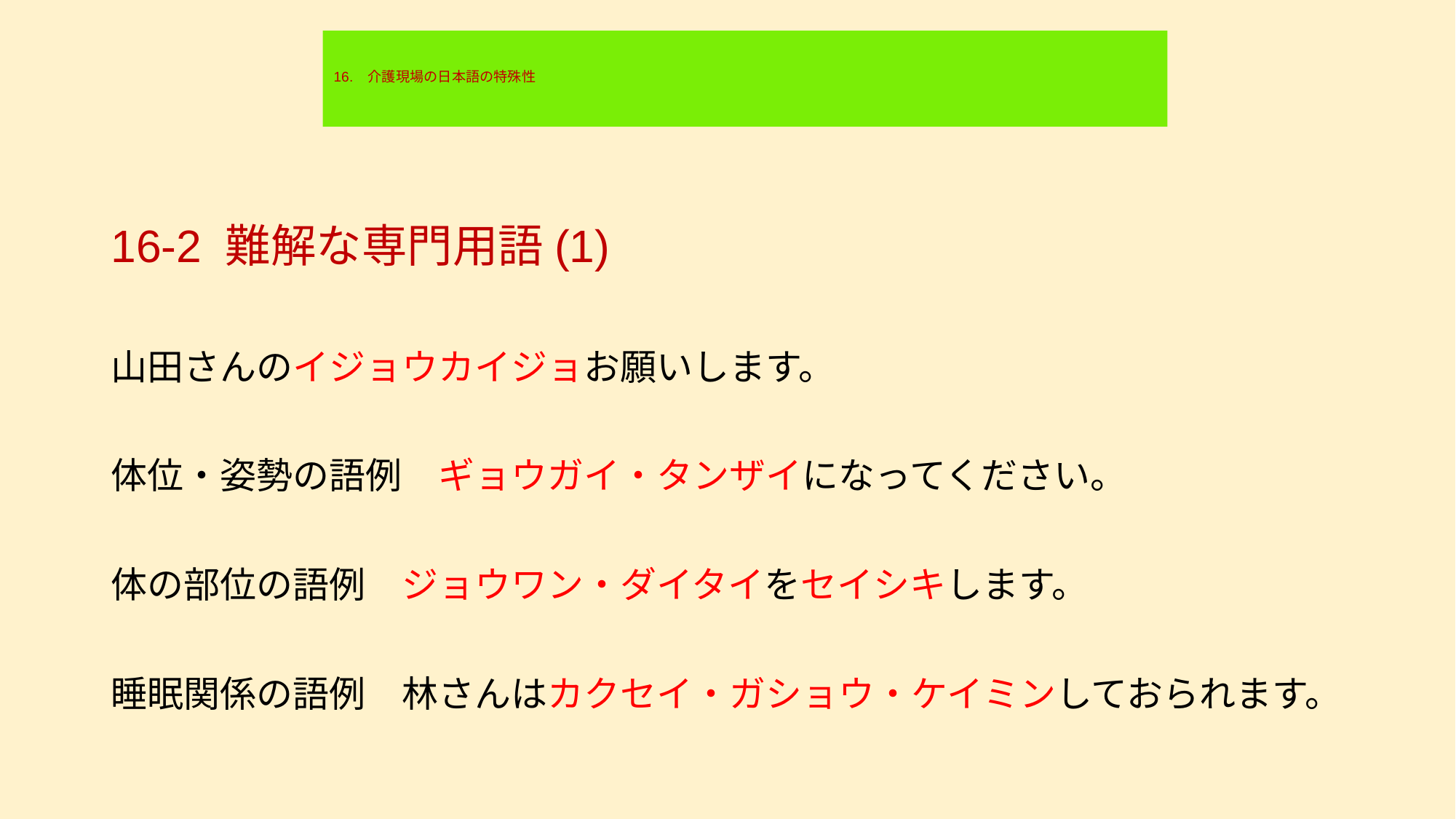

# 16.　介護現場の日本語の特殊性
16-2 難解な専門用語(1)

山田さんのイジョウカイジョお願いします。

体位・姿勢の語例　ギョウガイ・タンザイになってください。

体の部位の語例　ジョウワン・ダイタイをセイシキします。

睡眠関係の語例　林さんはカクセイ・ガショウ・ケイミンしておられます。